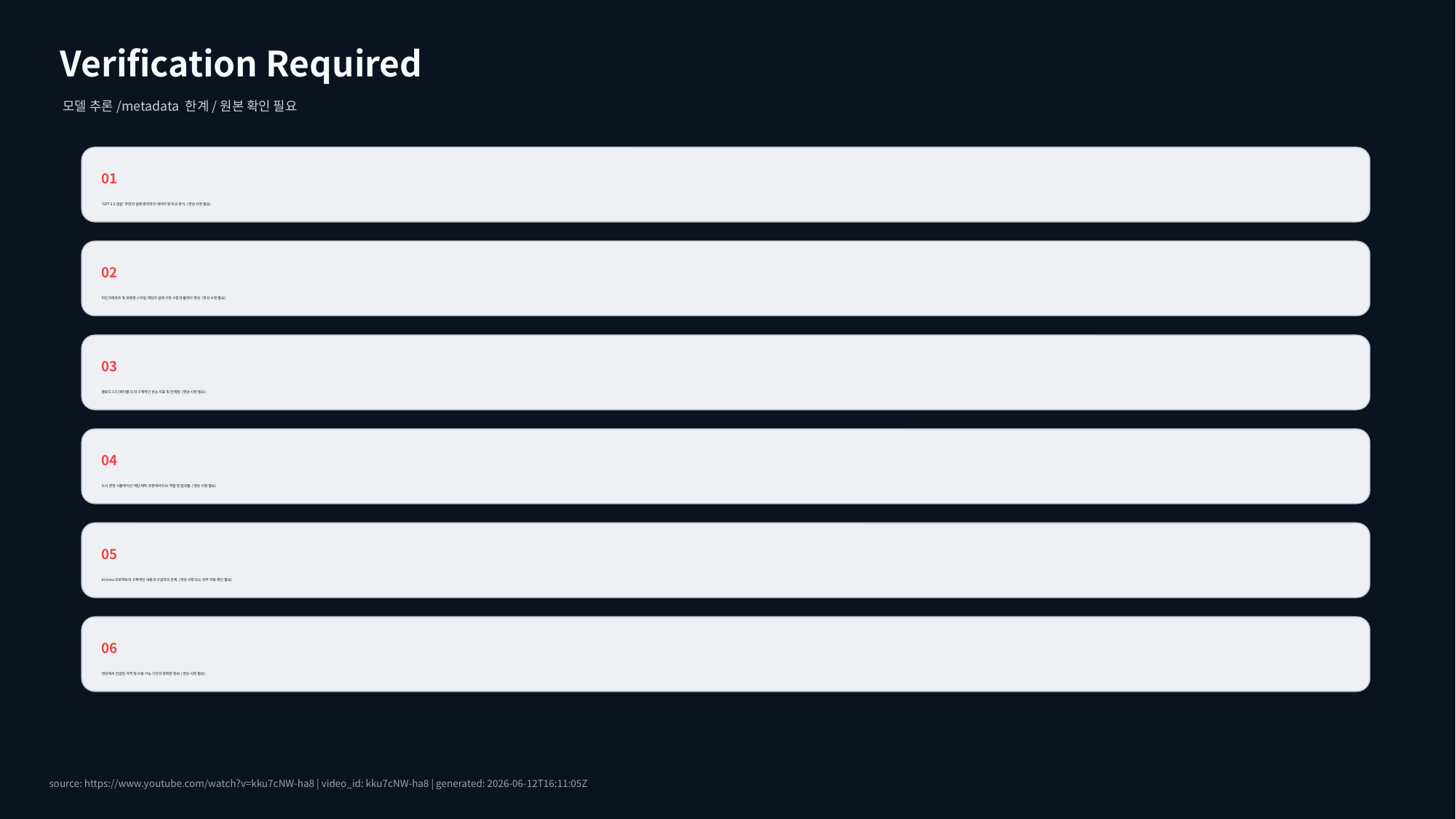

Verification Required
모델 추론/metadata 한계/원본 확인 필요

01
'GPT 5.5 압살' 주장의 실제 벤치마크 데이터 및 비교 방식. (영상 시청 필요)

02
마인크래프트 및 포켓몬 스타일 게임의 실제 구현 수준과 플레이 영상. (영상 시청 필요)

03
클로드 3.5 (페이블 5)의 구체적인 성능 지표 및 한계점. (영상 시청 필요)

04
도시 경영 시뮬레이션 게임 제작 과정에서의 AI 역할 및 결과물. (영상 시청 필요)

05
AI Astra 프로젝트의 구체적인 내용과 구글과의 관계. (영상 시청 또는 외부 자료 확인 필요)

06
영상에서 언급된 가격 및 사용 가능 기간의 정확한 정보. (영상 시청 필요)
source: https://www.youtube.com/watch?v=kku7cNW-ha8 | video_id: kku7cNW-ha8 | generated: 2026-06-12T16:11:05Z